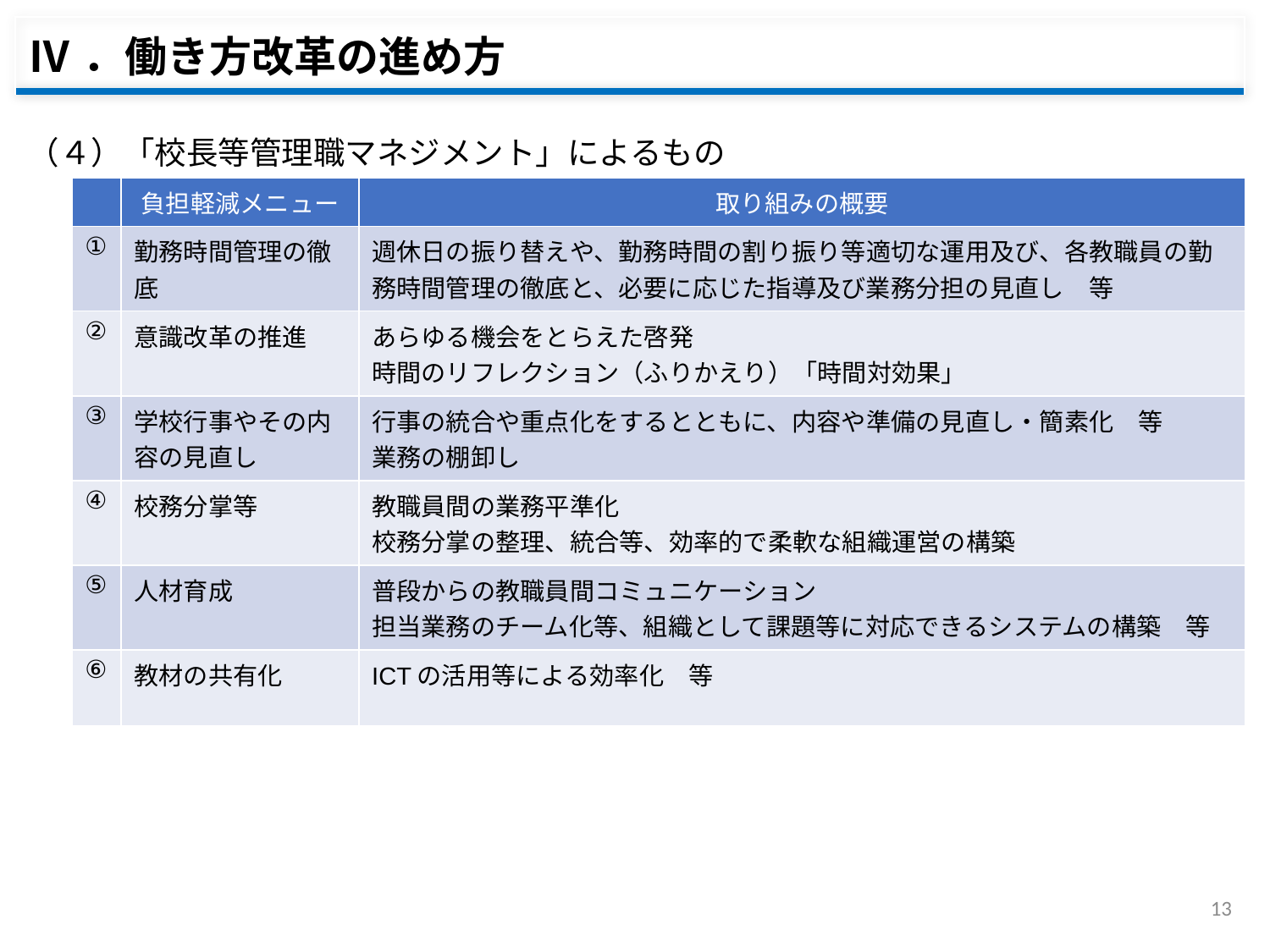

| Ⅳ．働き方改革の進め方 |
| --- |
（４）「校長等管理職マネジメント」によるもの
|  | 負担軽減メニュー | 取り組みの概要 |
| --- | --- | --- |
| ① | 勤務時間管理の徹底 | 週休日の振り替えや、勤務時間の割り振り等適切な運用及び、各教職員の勤務時間管理の徹底と、必要に応じた指導及び業務分担の見直し　等 |
| ② | 意識改革の推進 | あらゆる機会をとらえた啓発 時間のリフレクション（ふりかえり）「時間対効果」 |
| ③ | 学校行事やその内容の見直し | 行事の統合や重点化をするとともに、内容や準備の見直し・簡素化　等 業務の棚卸し |
| ④ | 校務分掌等 | 教職員間の業務平準化 校務分掌の整理、統合等、効率的で柔軟な組織運営の構築 |
| ⑤ | 人材育成 | 普段からの教職員間コミュニケーション 担当業務のチーム化等、組織として課題等に対応できるシステムの構築　等 |
| ⑥ | 教材の共有化 | ICTの活用等による効率化　等 |
13